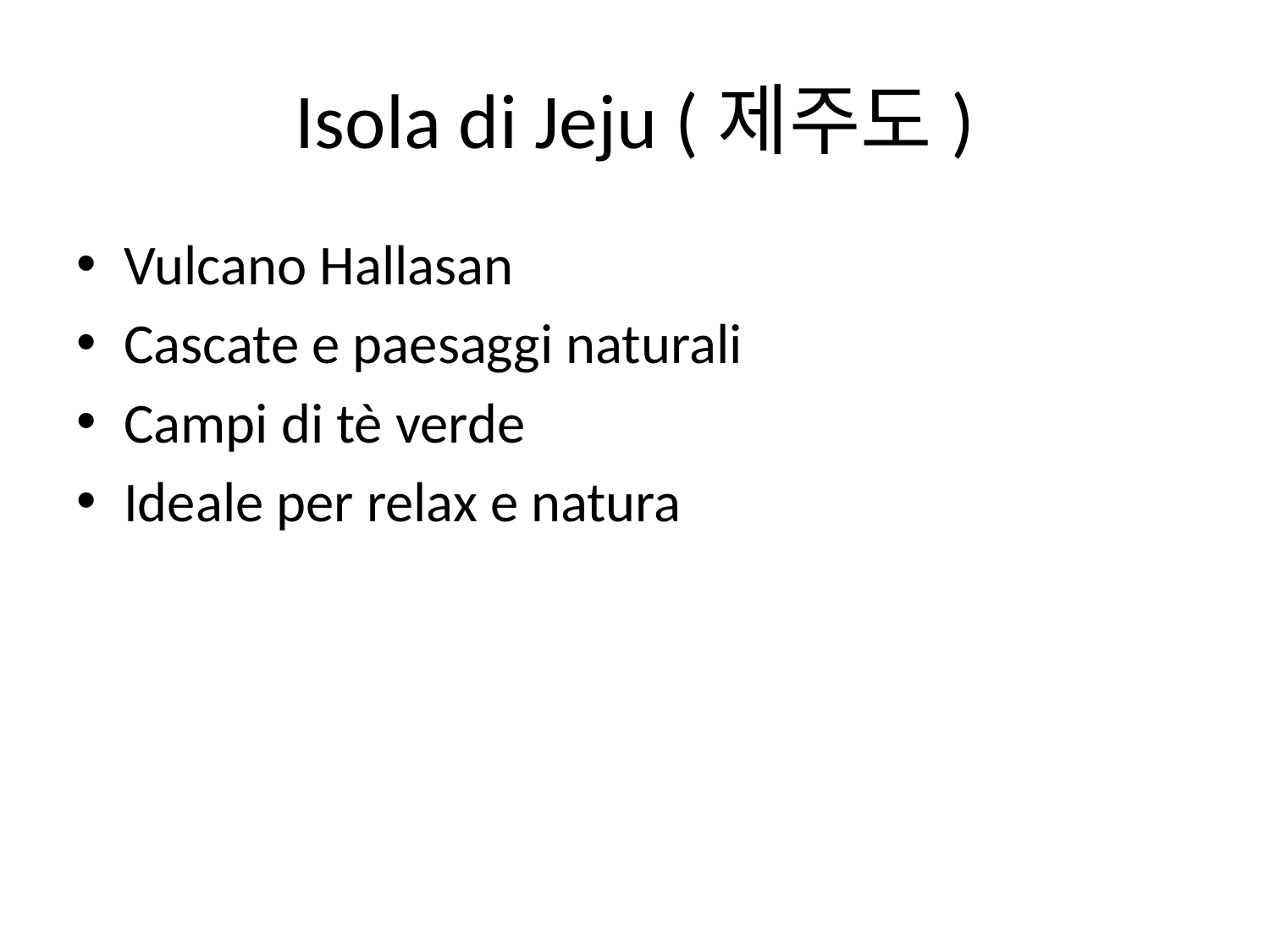

# Isola di Jeju (제주도)
Vulcano Hallasan
Cascate e paesaggi naturali
Campi di tè verde
Ideale per relax e natura